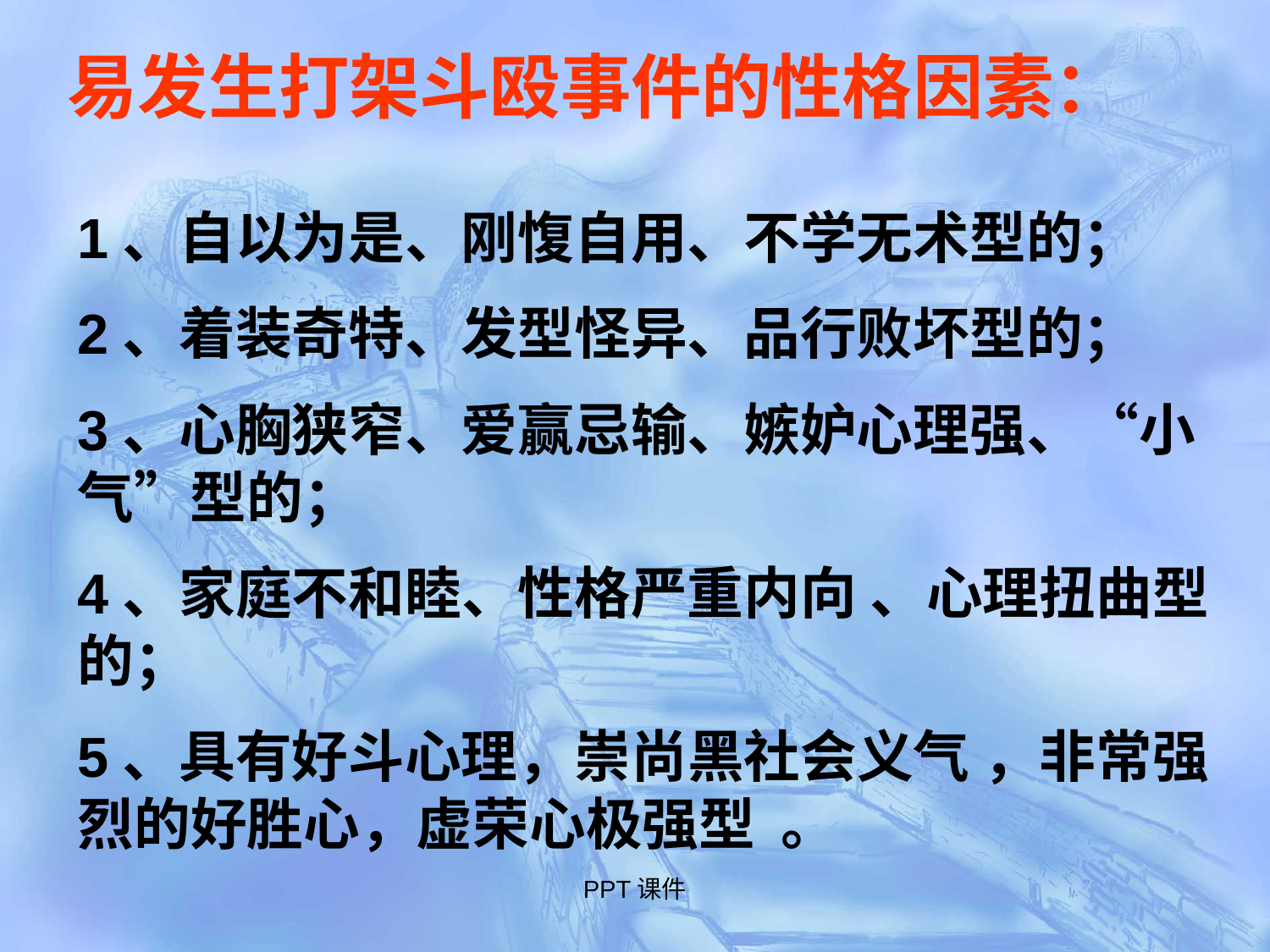

易发生打架斗殴事件的性格因素：
1、自以为是、刚愎自用、不学无术型的；
2、着装奇特、发型怪异、品行败坏型的；
3、心胸狭窄、爱赢忌输、嫉妒心理强、“小气”型的；
4、家庭不和睦、性格严重内向 、心理扭曲型的；
5、具有好斗心理，崇尚黑社会义气 ，非常强烈的好胜心，虚荣心极强型  。
#
PPT课件
17